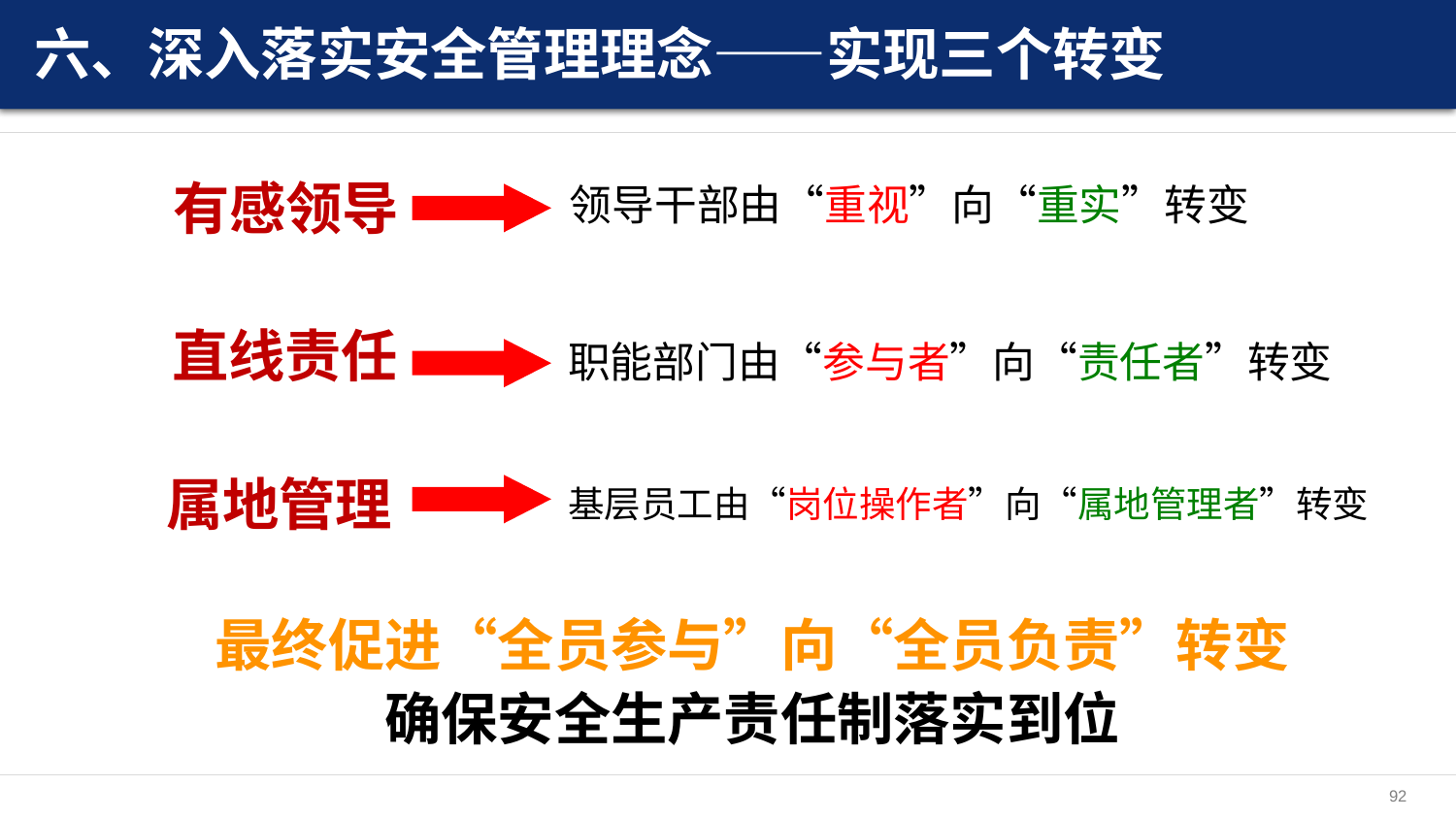

六、深入落实安全管理理念——实现三个转变

 有感领导
领导干部由“重视”向“重实”转变

直线责任
职能部门由“参与者”向“责任者”转变

属地管理

基层员工由“岗位操作者”向“属地管理者”转变
最终促进“全员参与”向“全员负责”转变
确保安全生产责任制落实到位
92